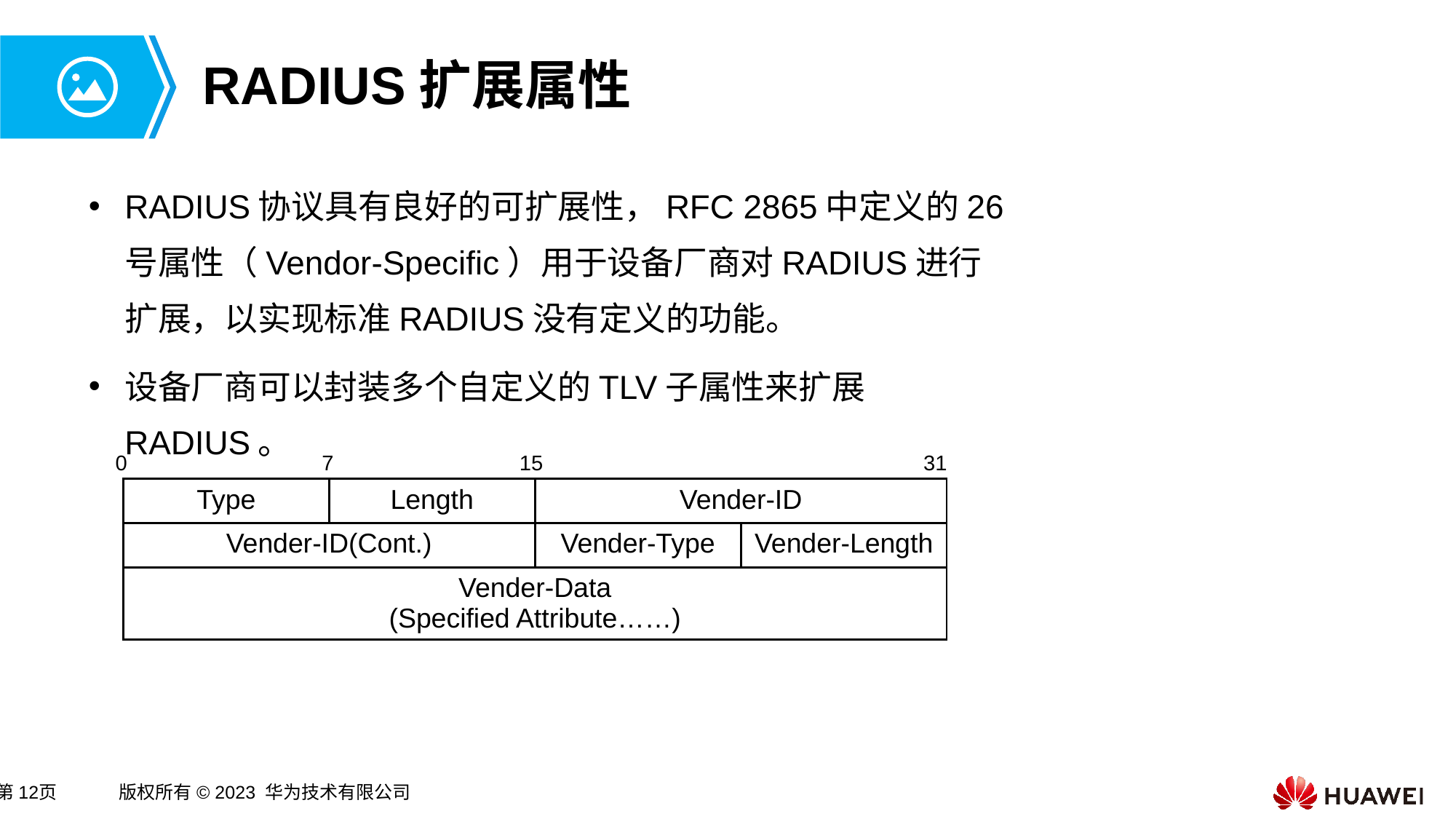

# RADIUS扩展属性
RADIUS协议具有良好的可扩展性，RFC 2865中定义的26号属性（Vendor-Specific）用于设备厂商对RADIUS进行扩展，以实现标准RADIUS没有定义的功能。
设备厂商可以封装多个自定义的TLV子属性来扩展RADIUS。

0
7
15
31
| Type | Length | Vender-ID |  |
| --- | --- | --- | --- |
| Vender-ID(Cont.) |  | Vender-Type | Vender-Length |
| Vender-Data (Specified Attribute……) |  |  |  |